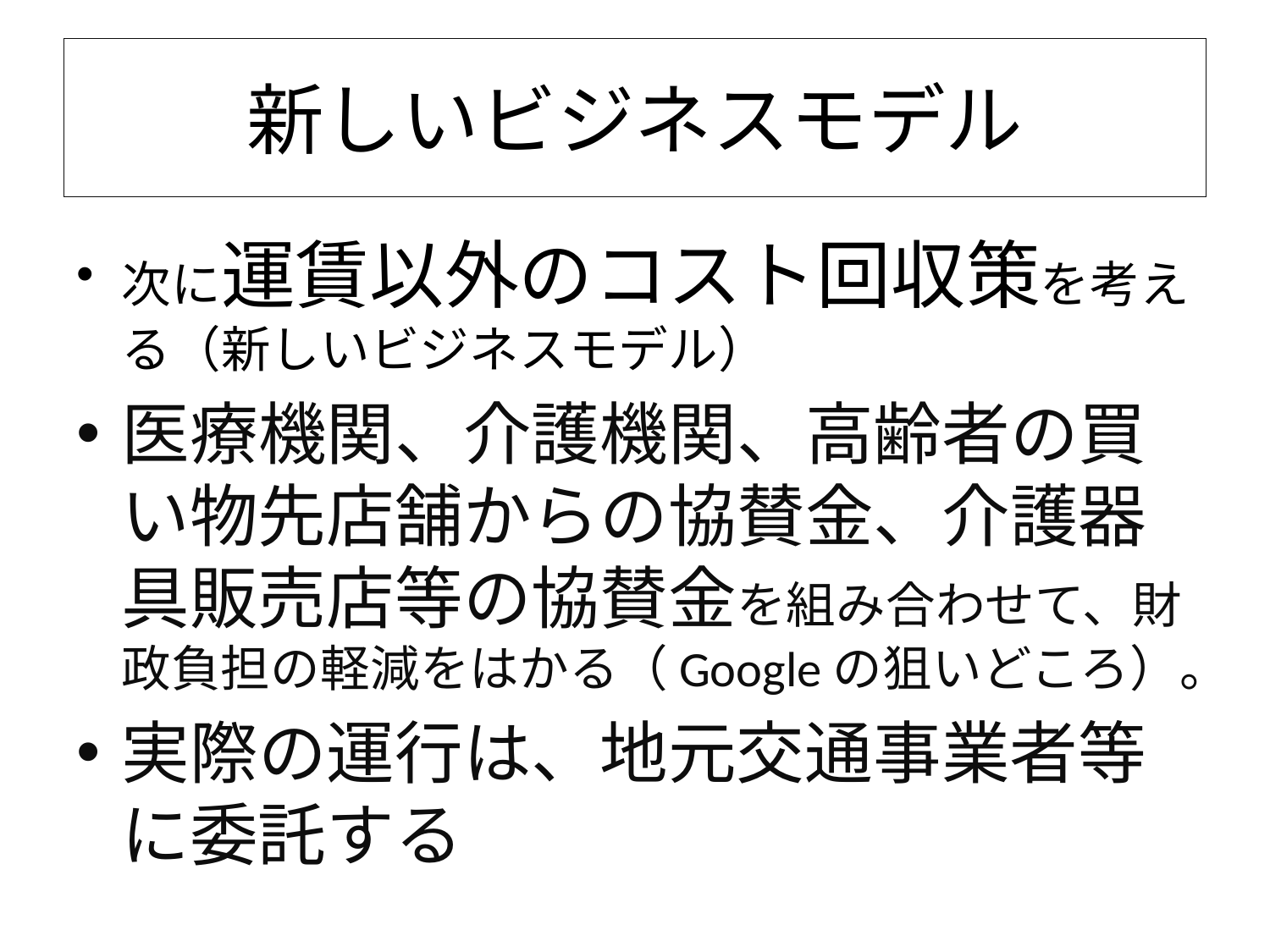

# 新しいビジネスモデル
次に運賃以外のコスト回収策を考える（新しいビジネスモデル）
医療機関、介護機関、高齢者の買い物先店舗からの協賛金、介護器具販売店等の協賛金を組み合わせて、財政負担の軽減をはかる（Googleの狙いどころ）。
実際の運行は、地元交通事業者等に委託する